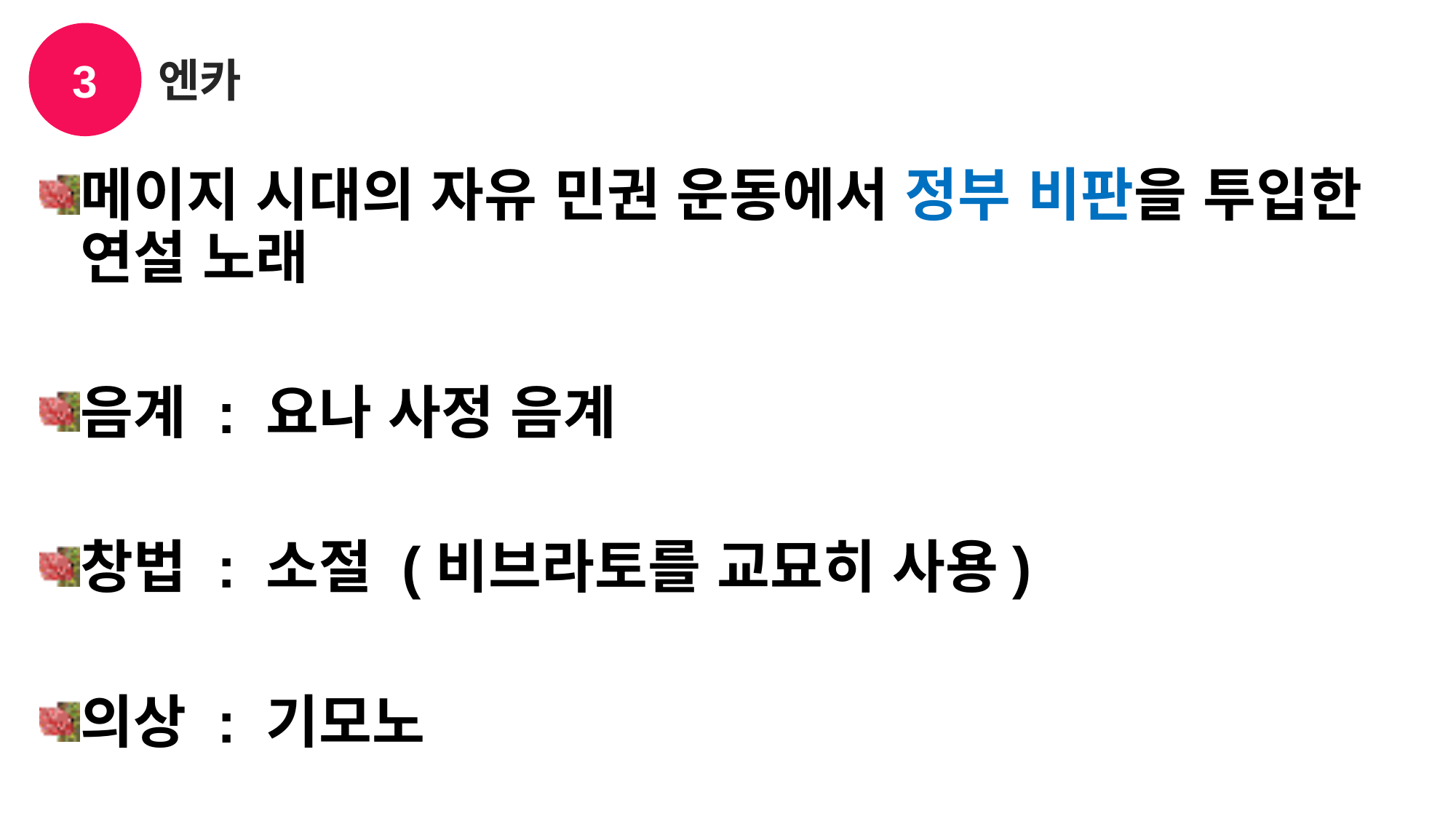

3
엔카
메이지 시대의 자유 민권 운동에서 정부 비판을 투입한 연설 노래

음계 : 요나 사정 음계

창법 : 소절 (비브라토를 교묘히 사용)

의상 : 기모노